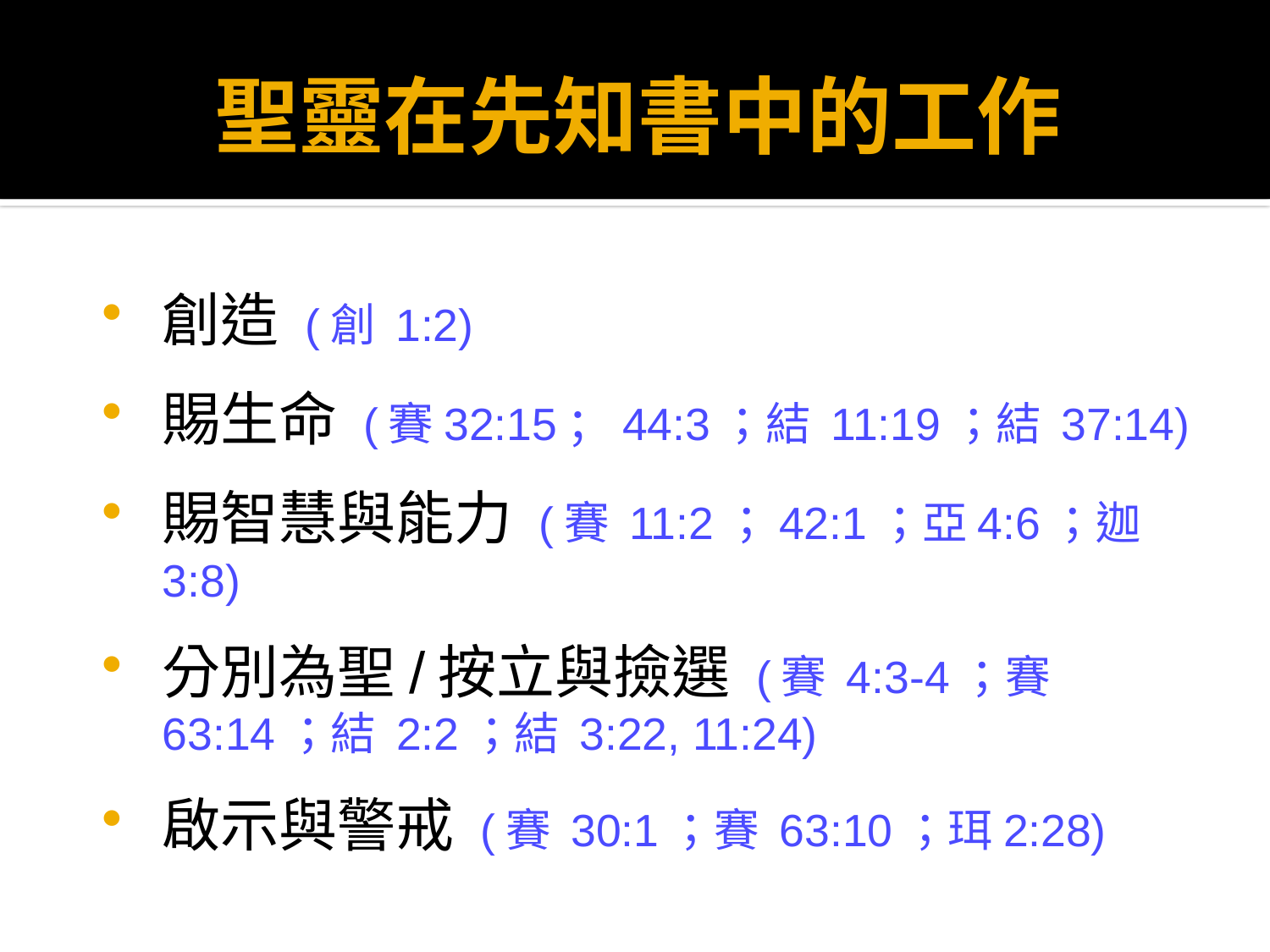

# 聖靈在先知書中的工作
創造 (創 1:2)
賜生命 (賽32:15；44:3；結 11:19；結 37:14)
賜智慧與能力 (賽 11:2；42:1；亞4:6；迦3:8)
分別為聖/按立與撿選 (賽 4:3-4；賽 63:14；結 2:2；結 3:22, 11:24)
啟示與警戒 (賽 30:1；賽 63:10；珥2:28)